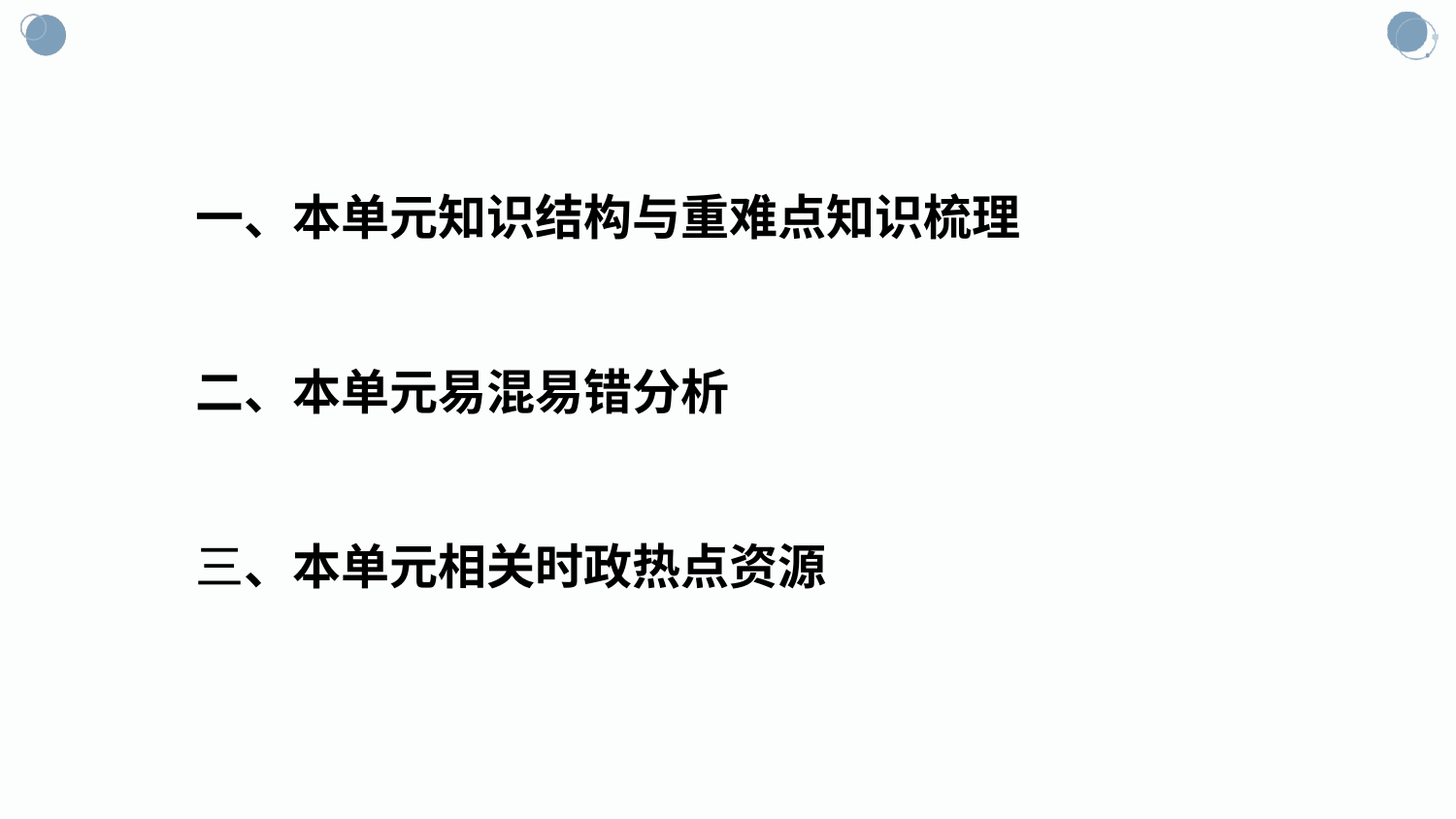

一、本单元知识结构与重难点知识梳理

二、本单元易混易错分析

三、本单元相关时政热点资源